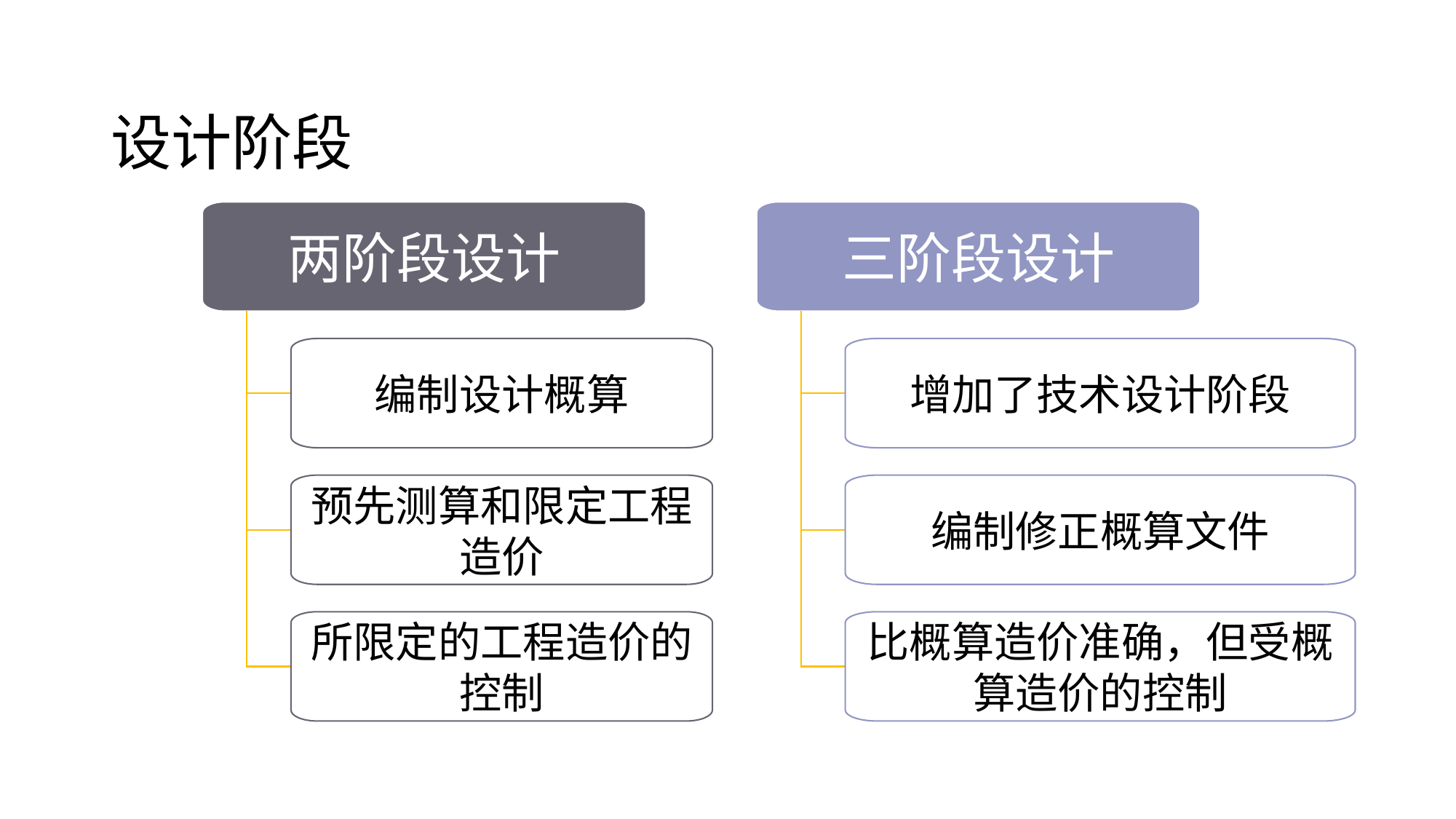

# 设计阶段
两阶段设计
三阶段设计

编制设计概算
增加了技术设计阶段
预先测算和限定工程造价
编制修正概算文件
所限定的工程造价的控制
比概算造价准确，但受概算造价的控制